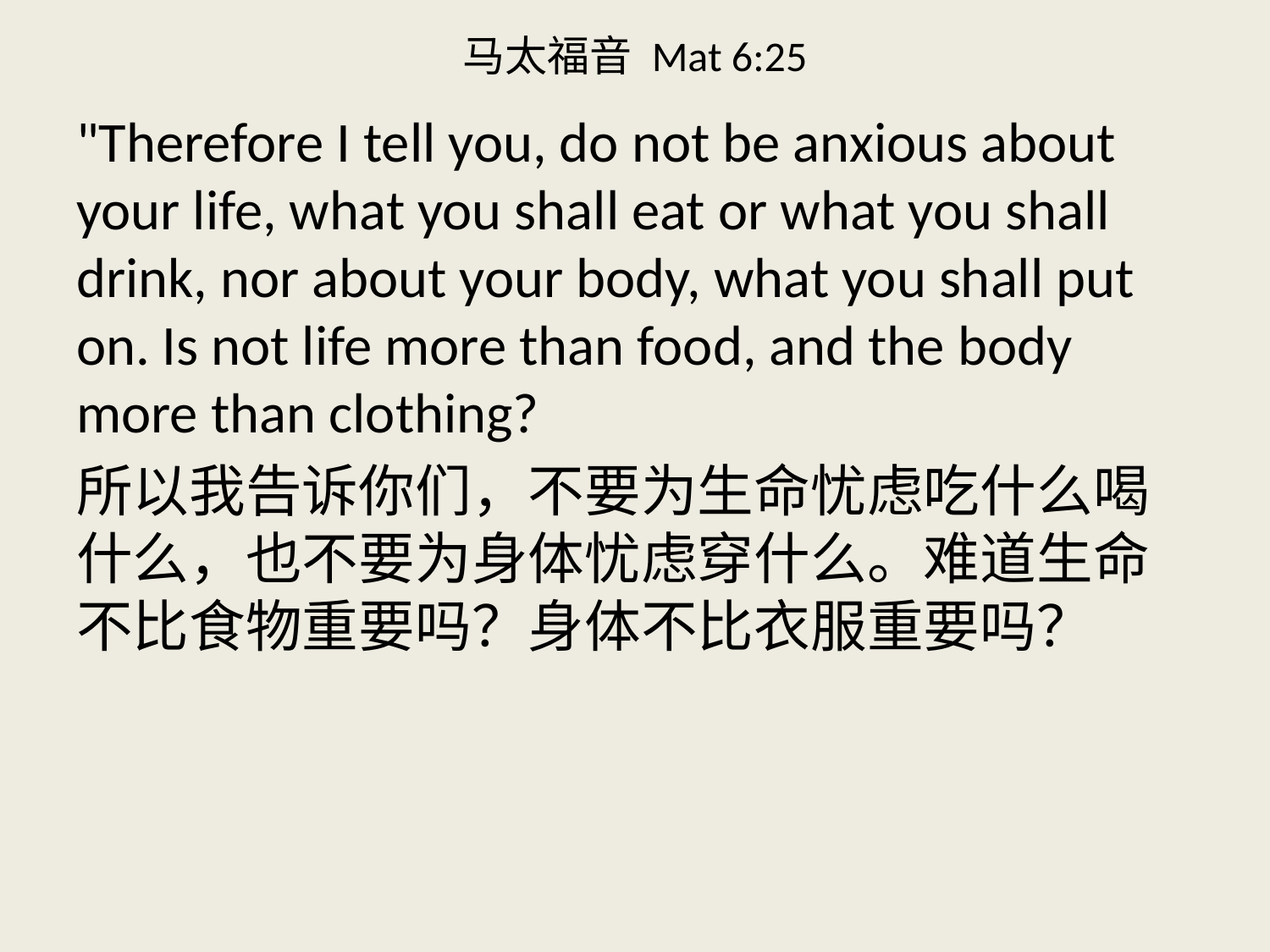

# 马太福音 Mat 6:25
"Therefore I tell you, do not be anxious about your life, what you shall eat or what you shall drink, nor about your body, what you shall put on. Is not life more than food, and the body more than clothing?
所以我告诉你们，不要为生命忧虑吃什么喝什么，也不要为身体忧虑穿什么。难道生命不比食物重要吗？身体不比衣服重要吗？